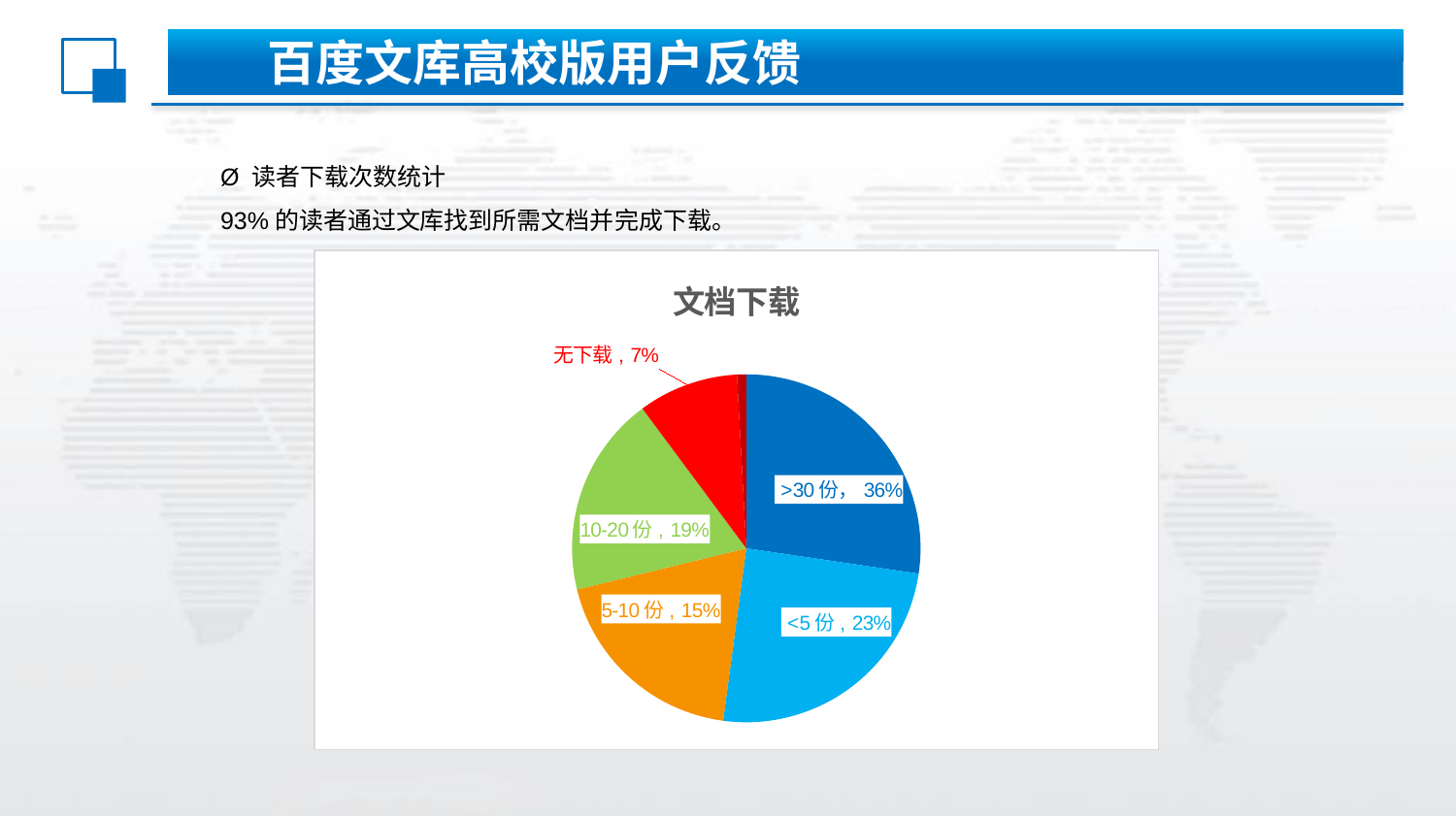

百度文库高校版用户反馈
Ø 读者下载次数统计
93%的读者通过文库找到所需文档并完成下载。
2

### Chart: 文档下载

| Category |  |
|---|---|
| 无下载 | 129.0 |
| <5份 | 117.0 |
| 5-10份 | 90.0 |
| 10-20份 | 88.0 |
| 20-30份 | 44.0 |
| >30份 | 4.0 |